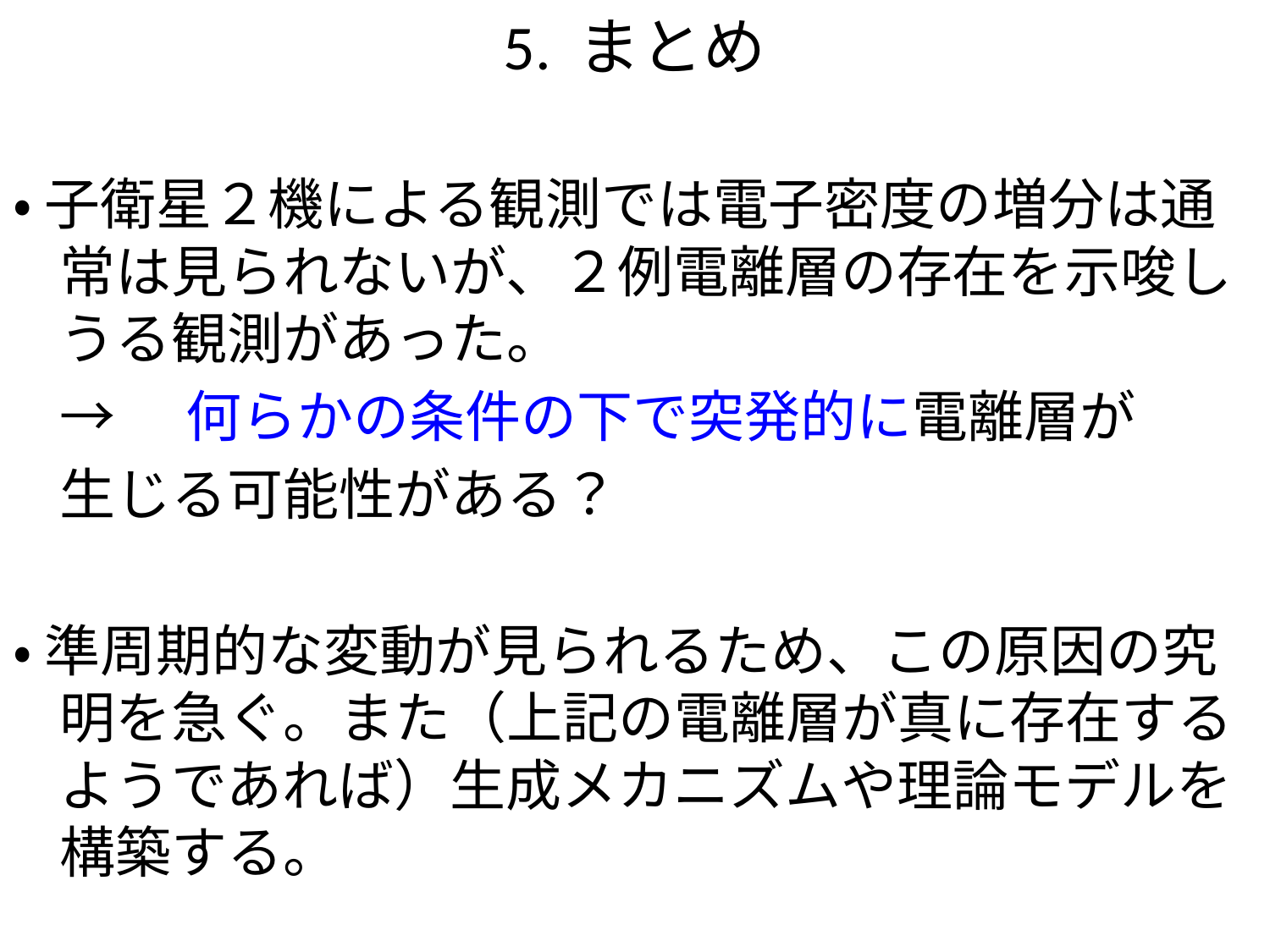

# 5. まとめ

・ 子衛星２機による観測では電子密度の増分は通常は見られないが、２例電離層の存在を示唆しうる観測があった。
		→	何らかの条件の下で突発的に電離層が
				生じる可能性がある？

・ 準周期的な変動が見られるため、この原因の究明を急ぐ。また（上記の電離層が真に存在するようであれば）生成メカニズムや理論モデルを構築する。